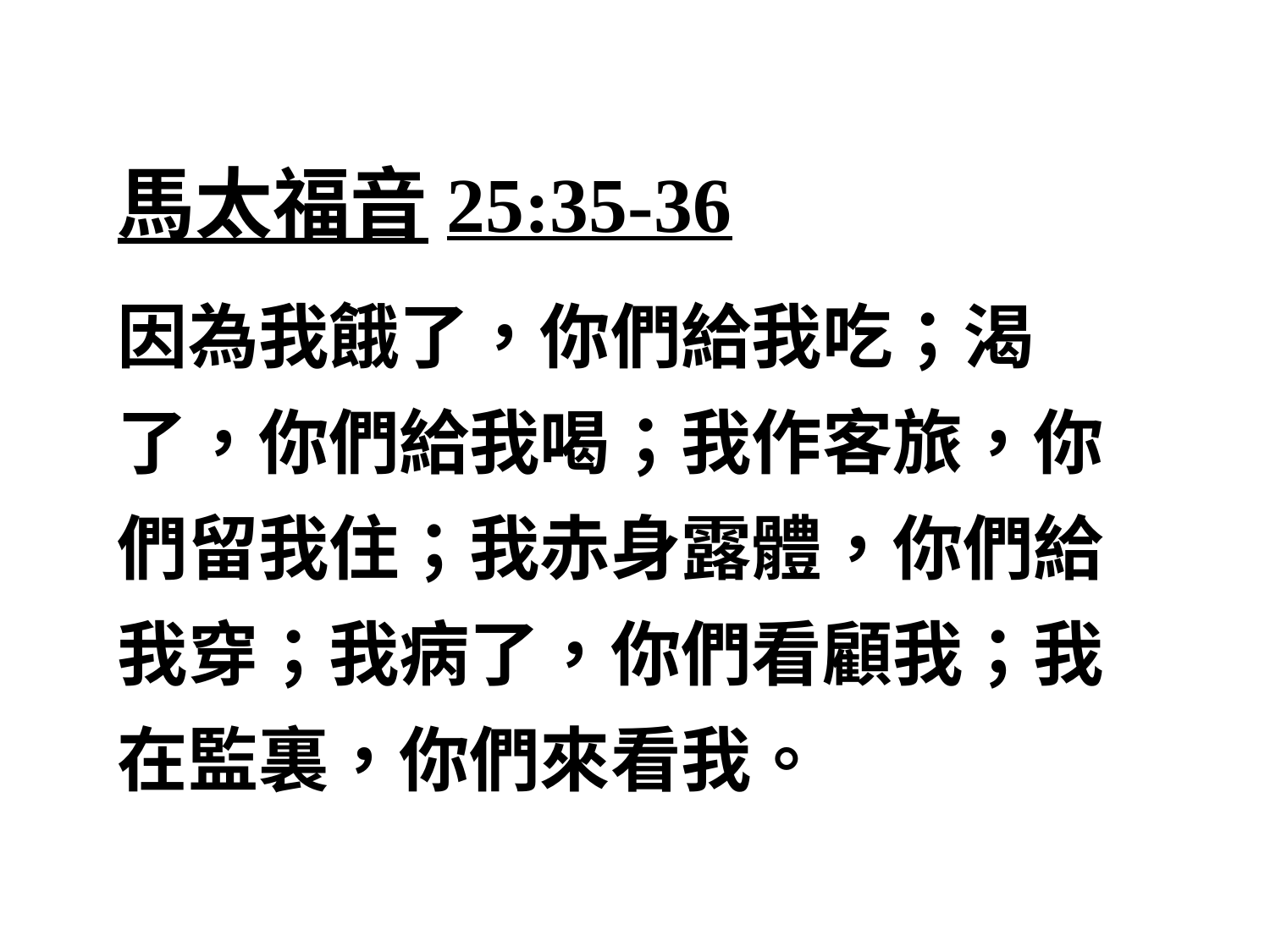

馬太福音25:35-36

因為我餓了，你們給我吃；渴了，你們給我喝；我作客旅，你們留我住；我赤身露體，你們給我穿；我病了，你們看顧我；我在監裏，你們來看我。